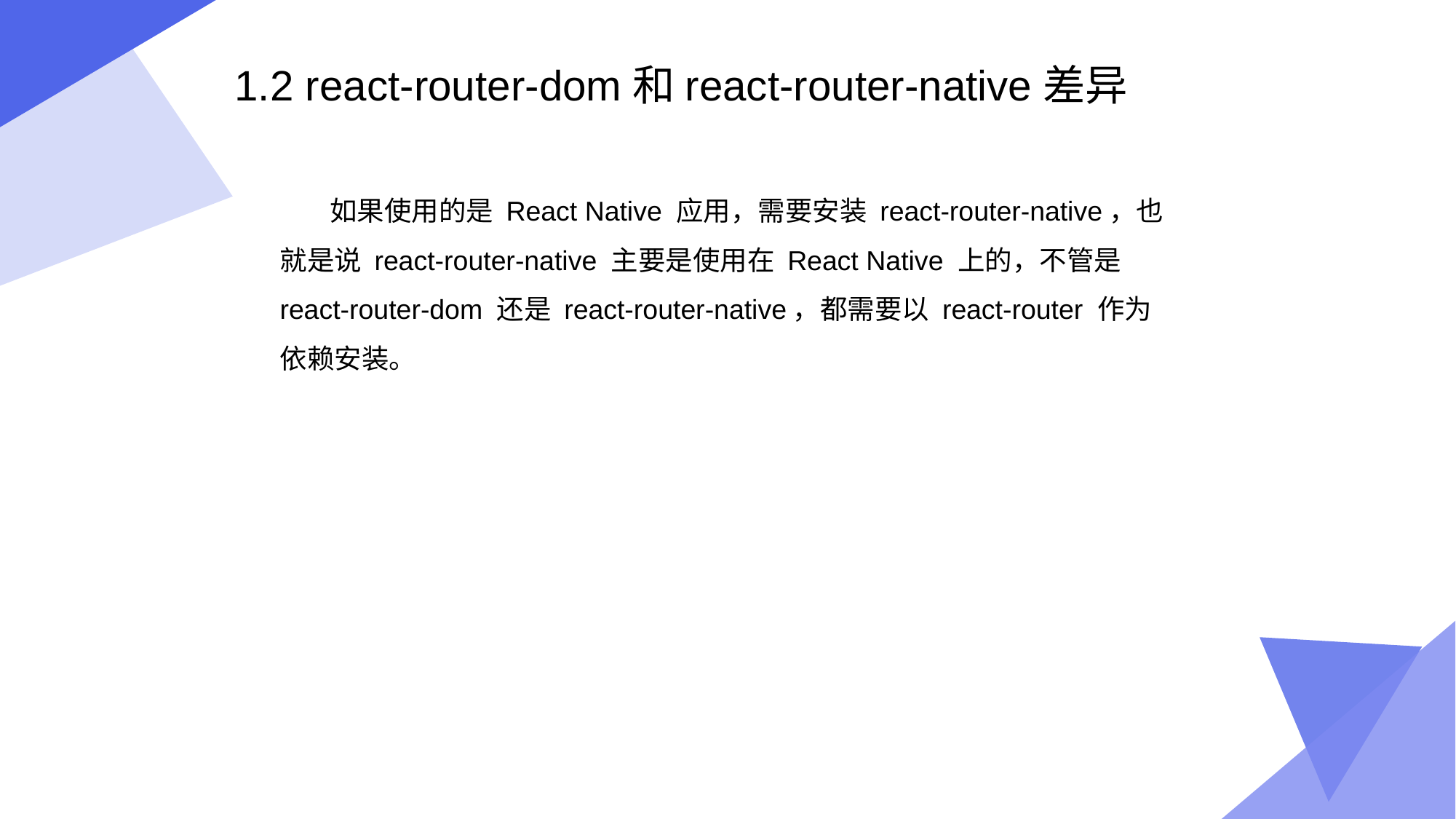

1.2 react-router-dom和react-router-native差异
       如果使用的是 React Native 应用，需要安装 react-router-native，也就是说 react-router-native 主要是使用在 React Native 上的，不管是 react-router-dom 还是 react-router-native，都需要以 react-router 作为依赖安装。